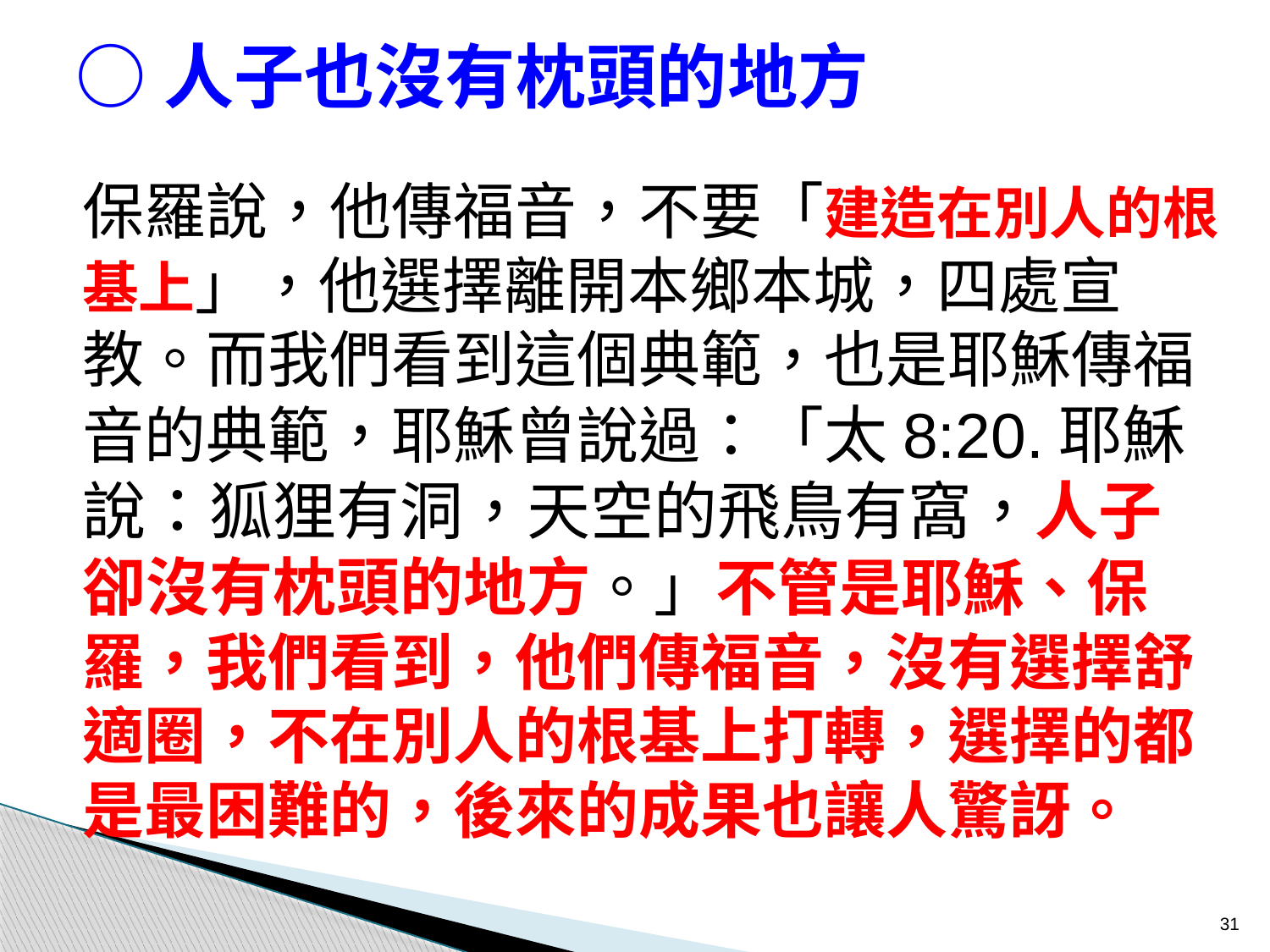

○人子也沒有枕頭的地方
保羅說，他傳福音，不要「建造在別人的根基上」，他選擇離開本鄉本城，四處宣教。而我們看到這個典範，也是耶穌傳福音的典範，耶穌曾說過：「太8:20.耶穌說：狐狸有洞，天空的飛鳥有窩，人子卻沒有枕頭的地方。」不管是耶穌、保羅，我們看到，他們傳福音，沒有選擇舒適圈，不在別人的根基上打轉，選擇的都是最困難的，後來的成果也讓人驚訝。
31